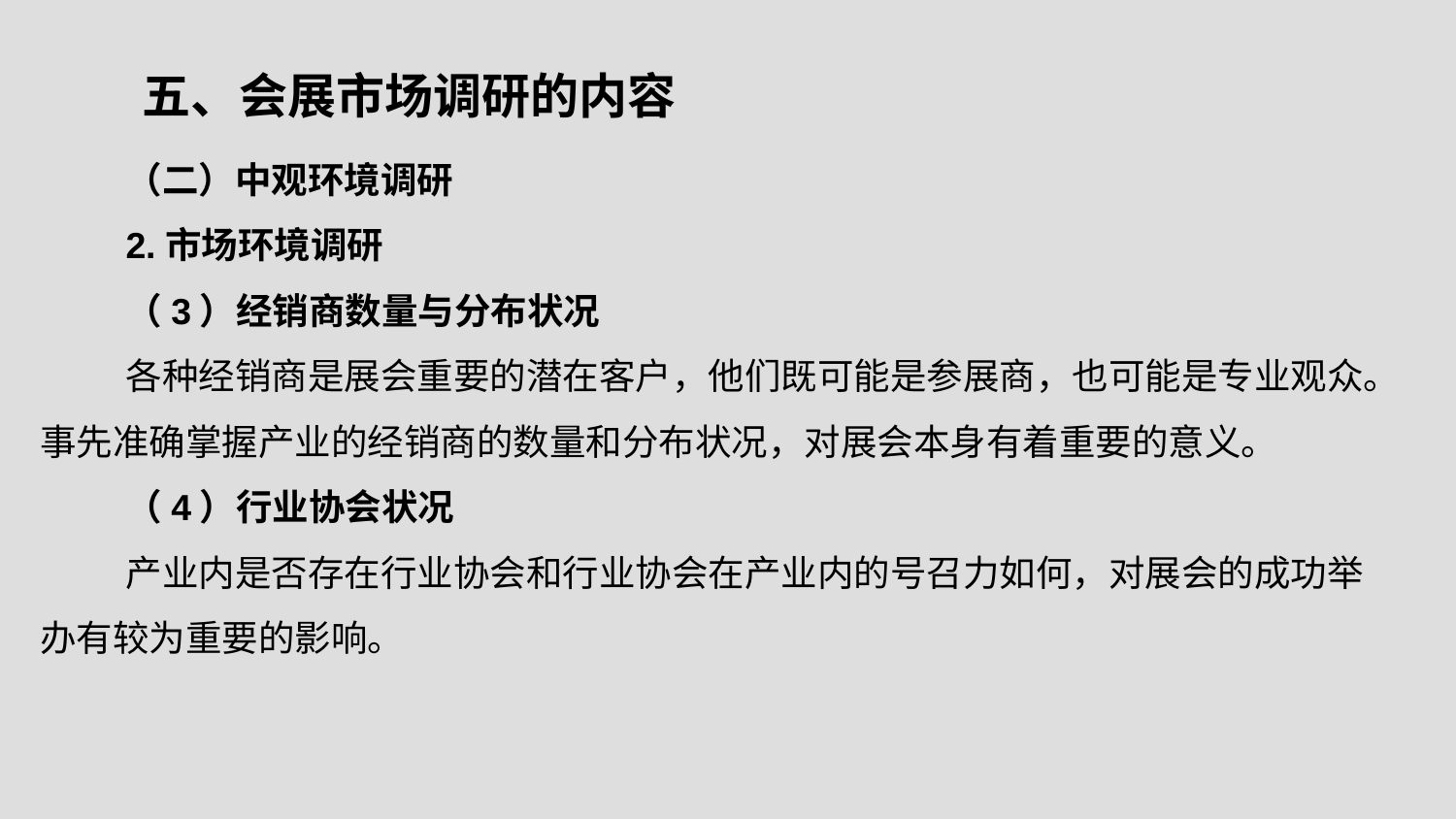

# 五、会展市场调研的内容
（二）中观环境调研
2.市场环境调研
（3）经销商数量与分布状况
各种经销商是展会重要的潜在客户，他们既可能是参展商，也可能是专业观众。事先准确掌握产业的经销商的数量和分布状况，对展会本身有着重要的意义。
（4）行业协会状况
产业内是否存在行业协会和行业协会在产业内的号召力如何，对展会的成功举办有较为重要的影响。